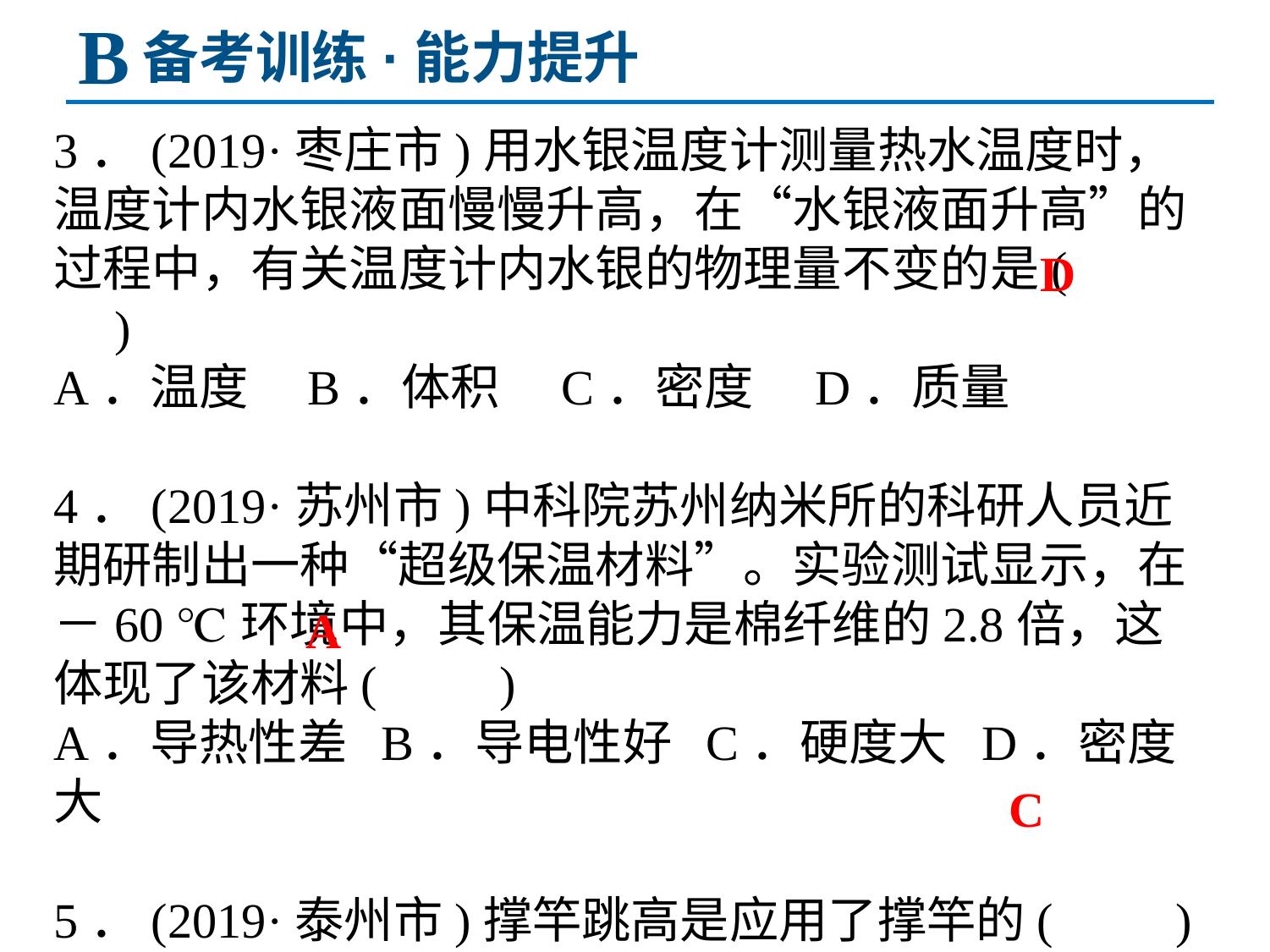

B
备考训练·能力提升
3．(2019·枣庄市)用水银温度计测量热水温度时，温度计内水银液面慢慢升高，在“水银液面升高”的过程中，有关温度计内水银的物理量不变的是(　　)
A．温度  	B．体积  	C．密度  	D．质量

4．(2019·苏州市)中科院苏州纳米所的科研人员近期研制出一种“超级保温材料”。实验测试显示，在－60 ℃环境中，其保温能力是棉纤维的2.8倍，这体现了该材料(　　)
A．导热性差  B．导电性好  C．硬度大  D．密度大

5．(2019·泰州市)撑竿跳高是应用了撑竿的(　　)
A．延展性好  B．密度大  C．弹性好  D．硬度大
D
A
C